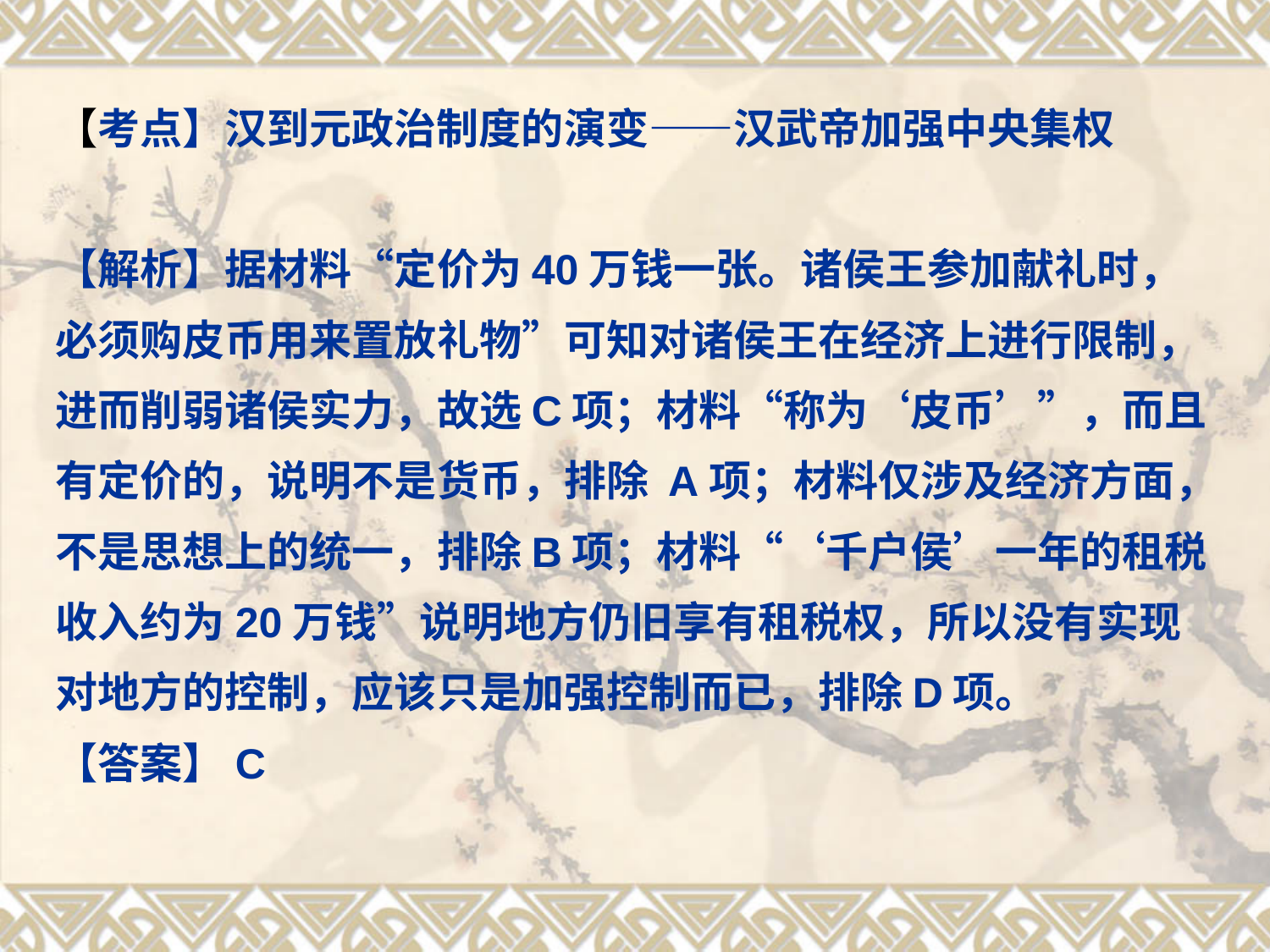

【考点】汉到元政治制度的演变——汉武帝加强中央集权

【解析】据材料“定价为40万钱一张。诸侯王参加献礼时，必须购皮币用来置放礼物”可知对诸侯王在经济上进行限制，进而削弱诸侯实力，故选C项；材料“称为‘皮币’”，而且有定价的，说明不是货币，排除 A项；材料仅涉及经济方面，不是思想上的统一，排除B项；材料“‘千户侯’一年的租税收入约为20万钱”说明地方仍旧享有租税权，所以没有实现对地方的控制，应该只是加强控制而已，排除D项。
【答案】C